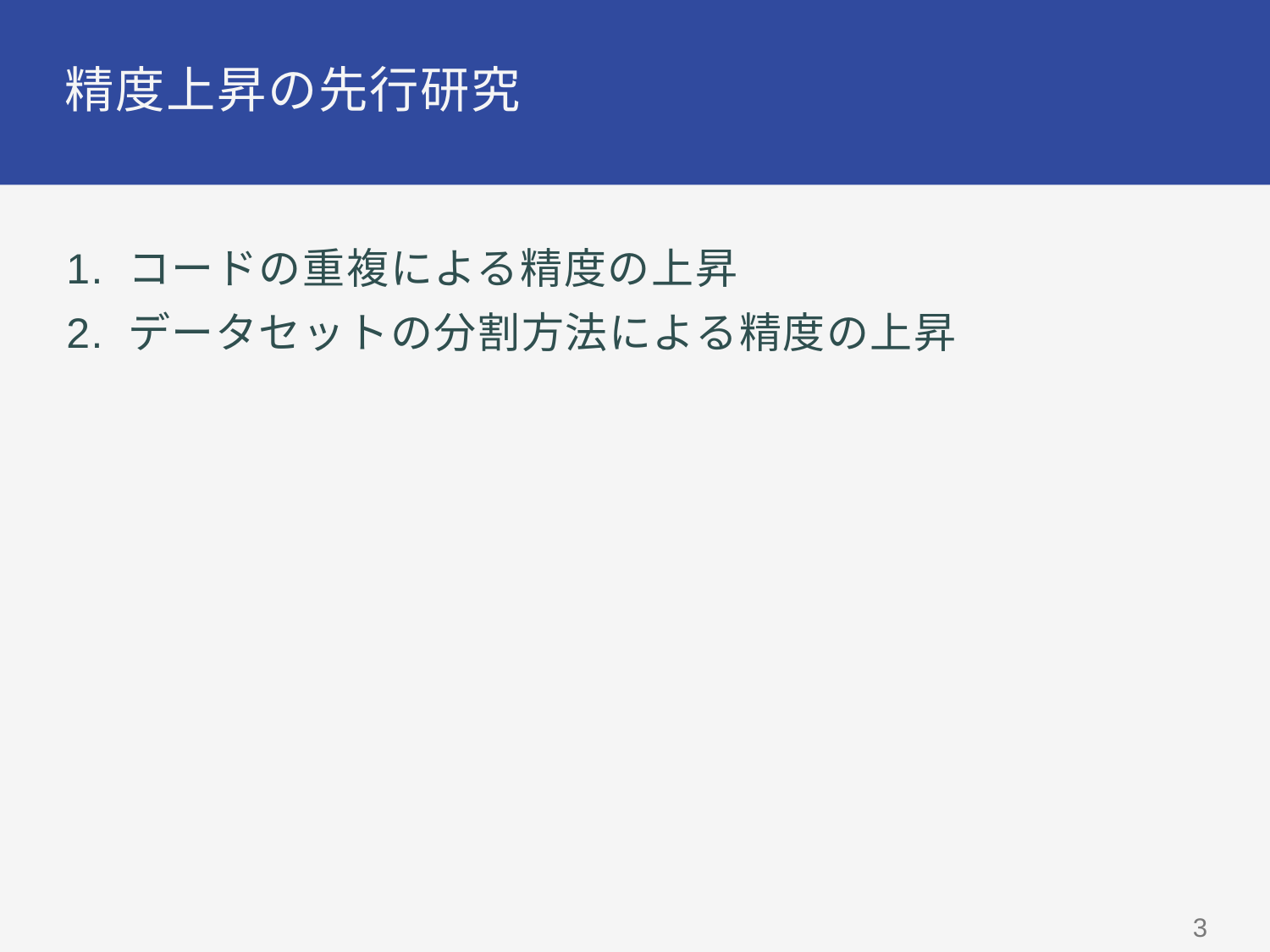

# 精度上昇の先行研究
1. コードの重複による精度の上昇
2. データセットの分割方法による精度の上昇
3